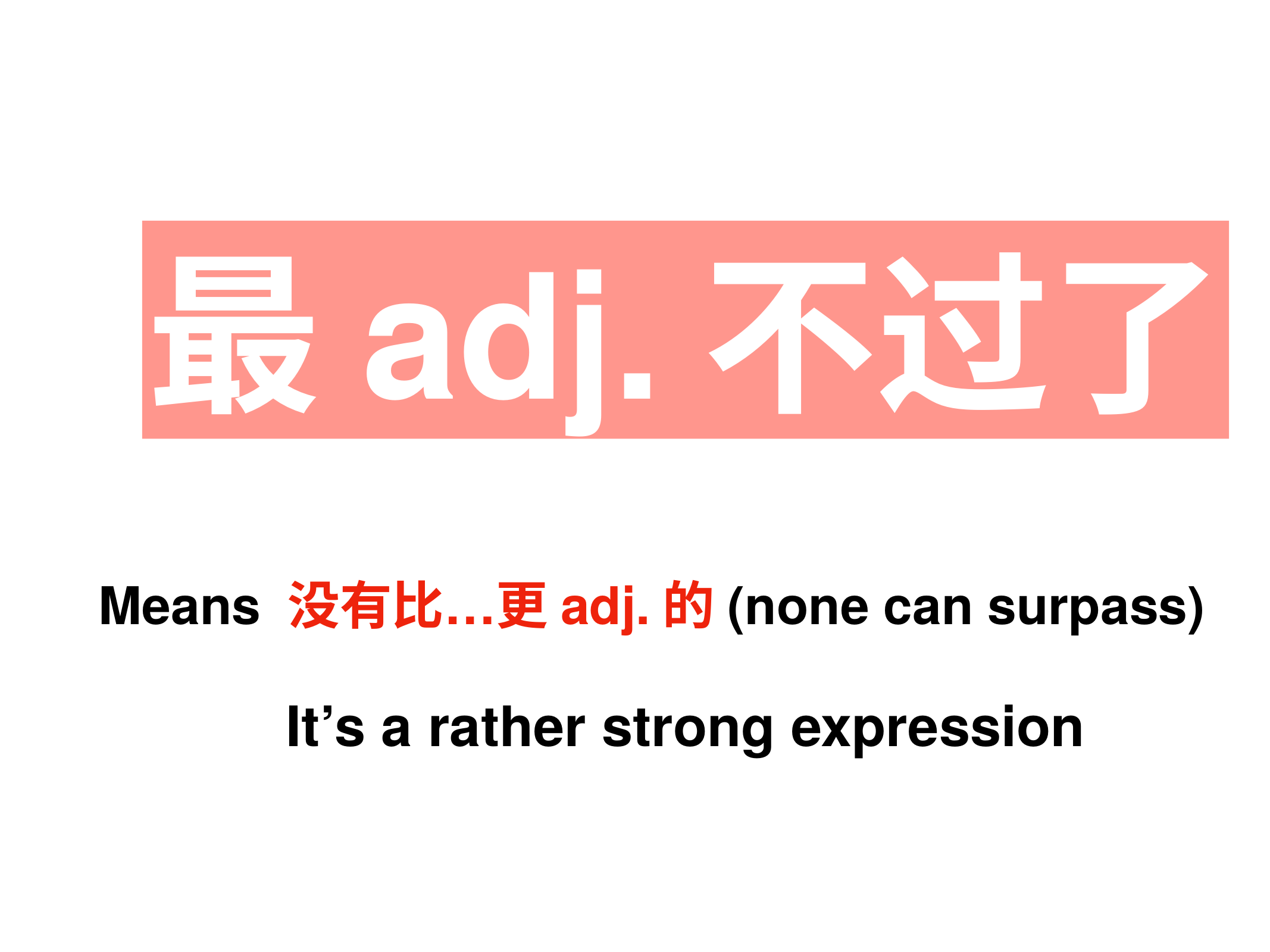

最adj.不过了
Means 没有比…更adj.的(none can surpass)
It’s a rather strong expression